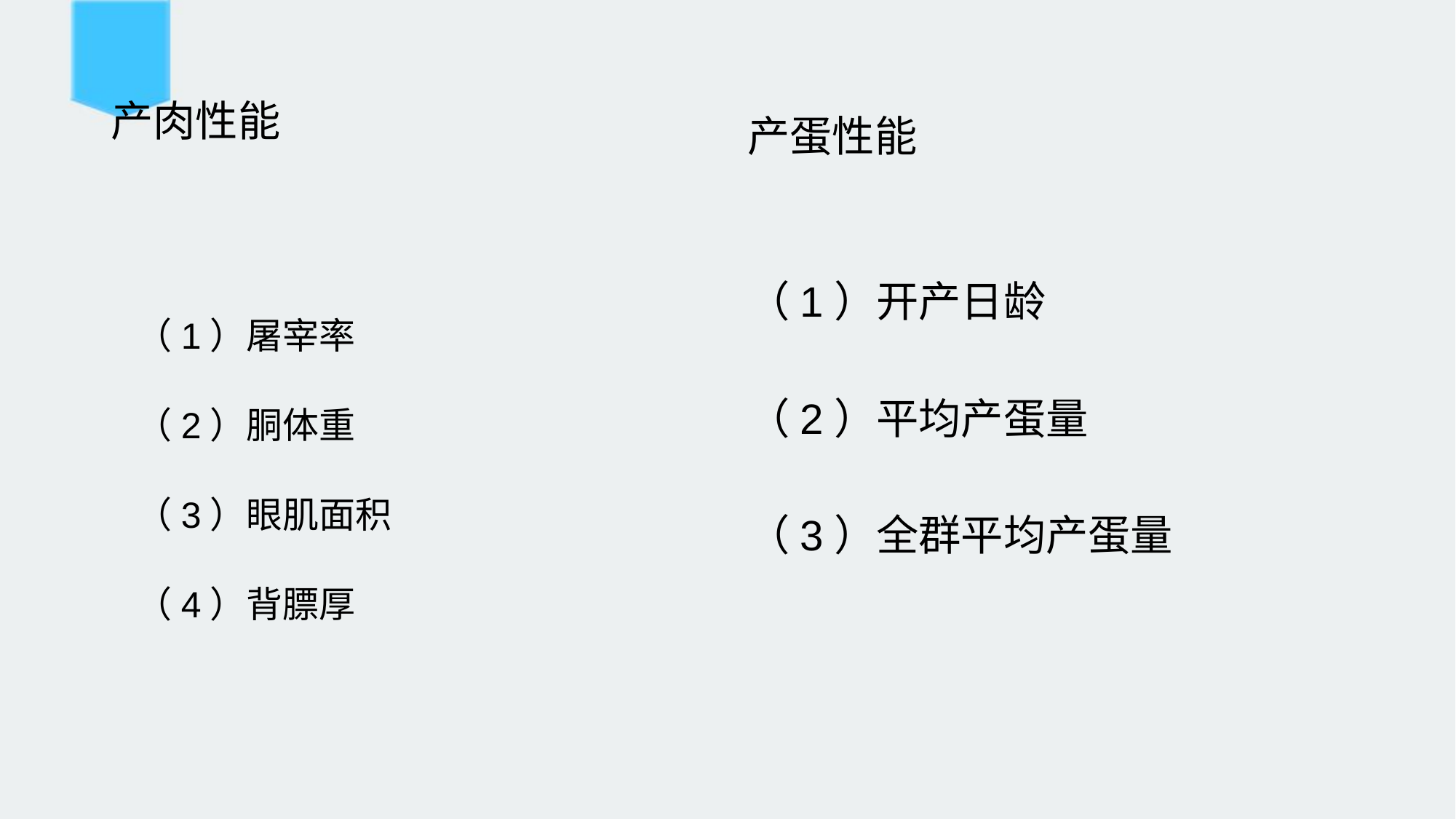

# 产肉性能
产蛋性能

  （1）屠宰率
  （2）胴体重
  （3）眼肌面积
  （4）背膘厚

（1）开产日龄
（2）平均产蛋量
（3）全群平均产蛋量